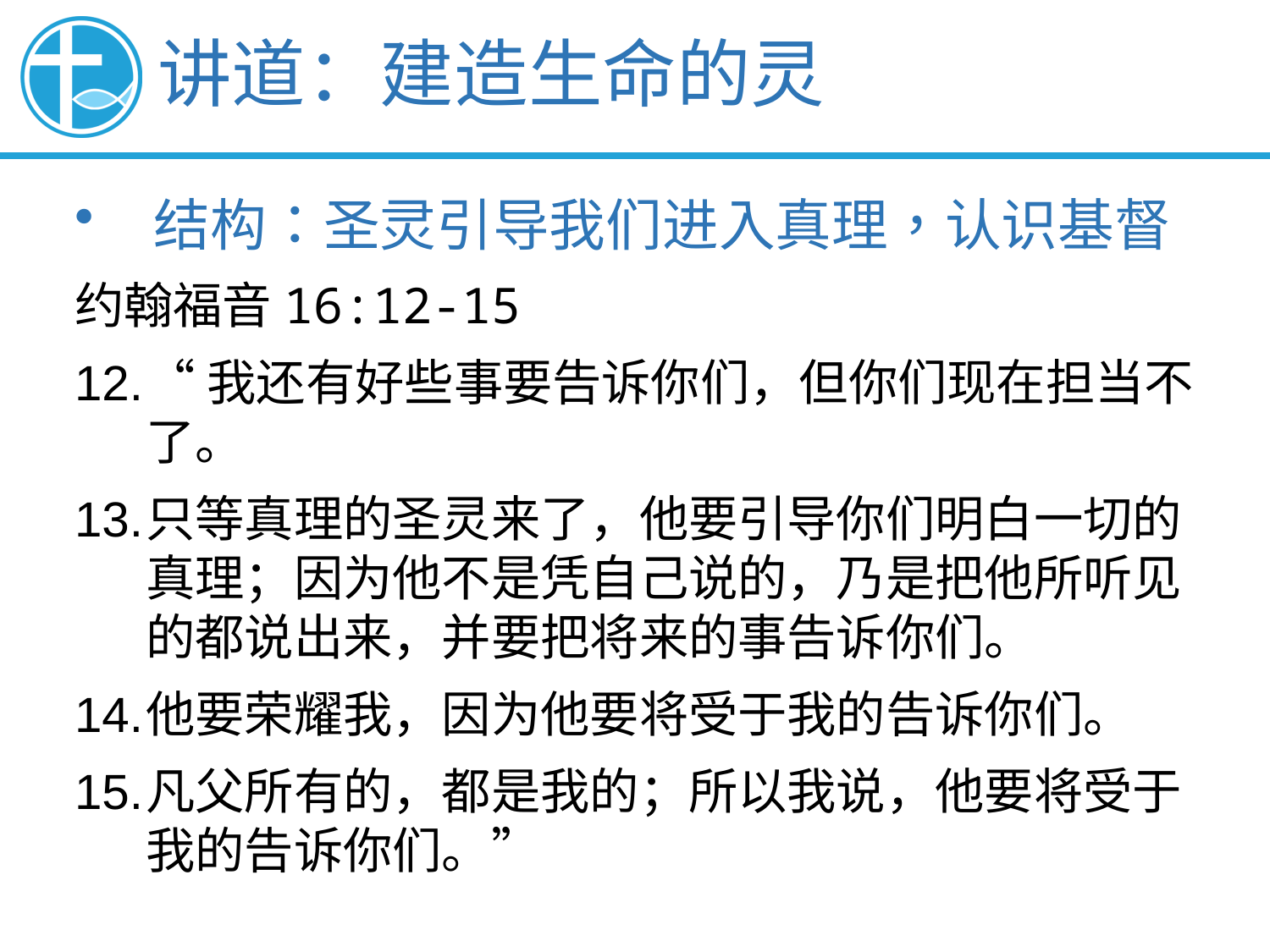

讲道：建造生命的灵
结构：圣灵引导我们进入真理，认识基督
约翰福音16:12-15
“我还有好些事要告诉你们，但你们现在担当不了。
只等真理的圣灵来了，他要引导你们明白一切的真理；因为他不是凭自己说的，乃是把他所听见的都说出来，并要把将来的事告诉你们。
他要荣耀我，因为他要将受于我的告诉你们。
凡父所有的，都是我的；所以我说，他要将受于我的告诉你们。”